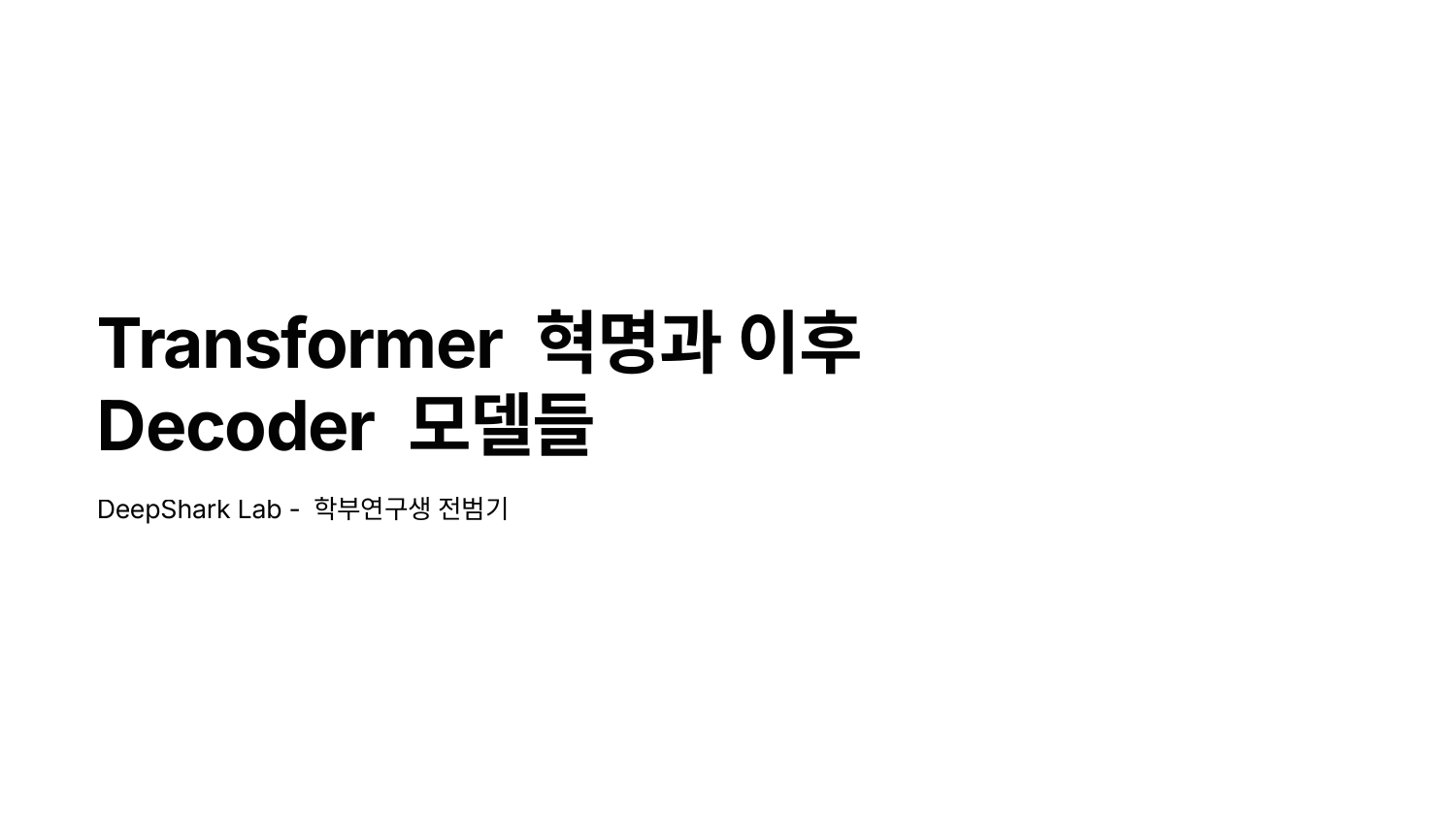

Transformer 혁명과 이후 Decoder 모델들
DeepShark Lab - 학부연구생 전범기